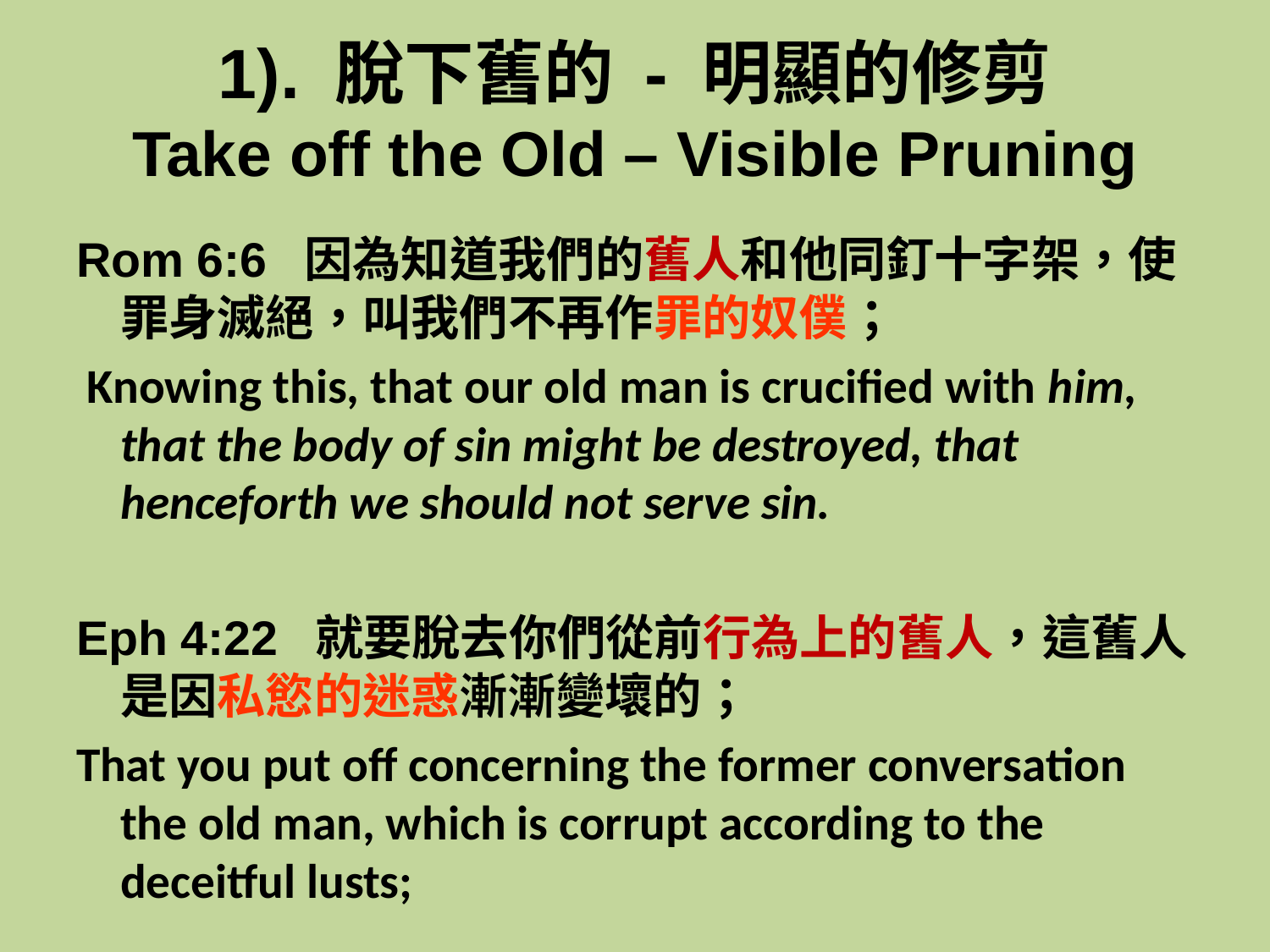

# 1). 脫下舊的 - 明顯的修剪 Take off the Old – Visible Pruning
Rom 6:6  因為知道我們的舊人和他同釘十字架，使罪身滅絕，叫我們不再作罪的奴僕；
 Knowing this, that our old man is crucified with him, that the body of sin might be destroyed, that henceforth we should not serve sin.

Eph 4:22  就要脫去你們從前行為上的舊人，這舊人是因私慾的迷惑漸漸變壞的；
That you put off concerning the former conversation the old man, which is corrupt according to the deceitful lusts;